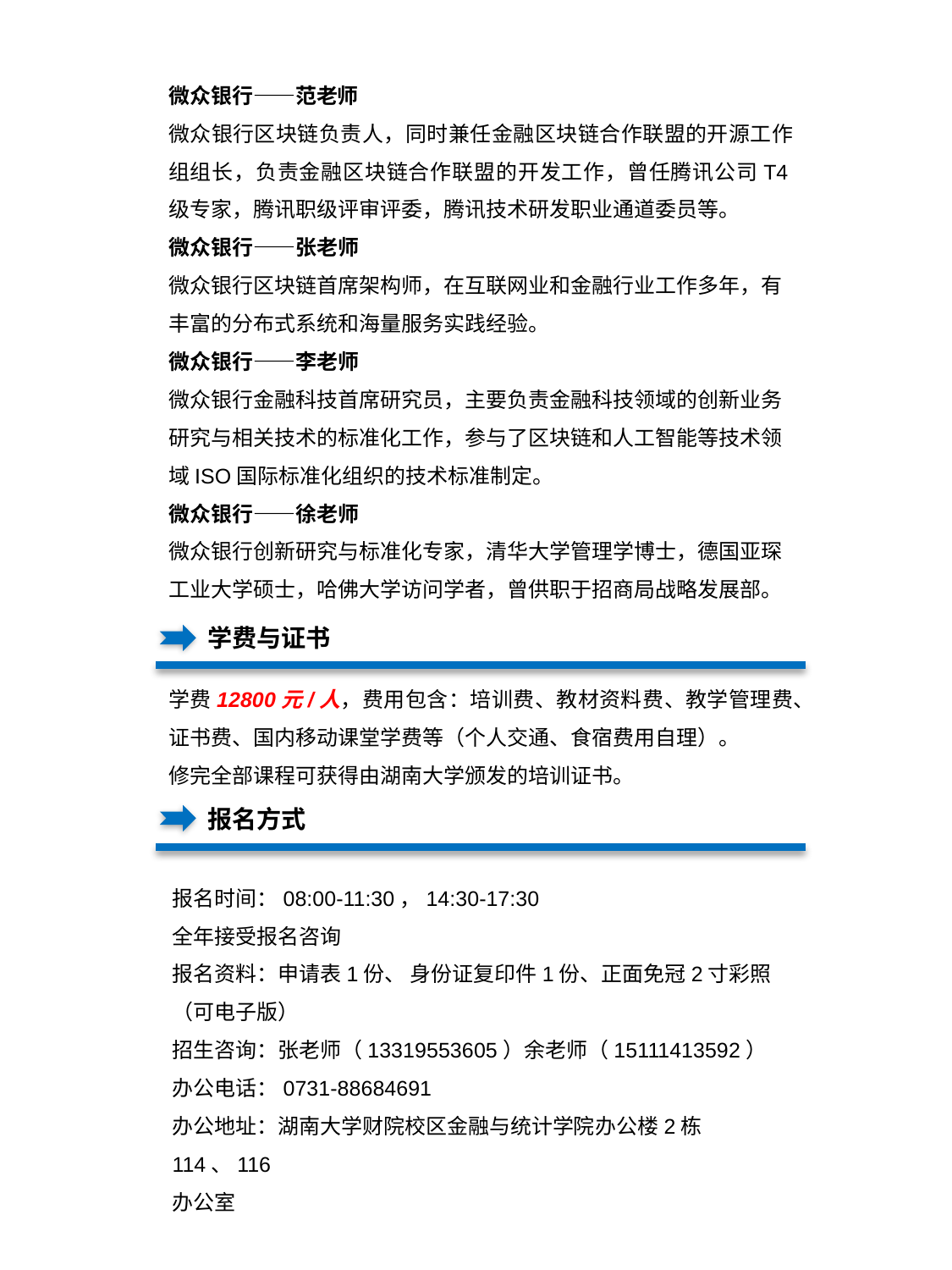

微众银行——范老师
微众银行区块链负责人，同时兼任金融区块链合作联盟的开源工作组组长，负责金融区块链合作联盟的开发工作，曾任腾讯公司T4级专家，腾讯职级评审评委，腾讯技术研发职业通道委员等。
微众银行——张老师
微众银行区块链首席架构师，在互联网业和金融行业工作多年，有丰富的分布式系统和海量服务实践经验。
微众银行——李老师
微众银行金融科技首席研究员，主要负责金融科技领域的创新业务研究与相关技术的标准化工作，参与了区块链和人工智能等技术领域ISO国际标准化组织的技术标准制定。
微众银行——徐老师
微众银行创新研究与标准化专家，清华大学管理学博士，德国亚琛工业大学硕士，哈佛大学访问学者，曾供职于招商局战略发展部。
    学费与证书

学费12800元/人，费用包含：培训费、教材资料费、教学管理费、证书费、国内移动课堂学费等（个人交通、食宿费用自理）。
修完全部课程可获得由湖南大学颁发的培训证书。
    报名方式

报名时间：08:00-11:30，14:30-17:30
全年接受报名咨询
报名资料：申请表1份、 身份证复印件1份、正面免冠2寸彩照（可电子版）
招生咨询：张老师（13319553605）余老师（15111413592）
办公电话：0731-88684691
办公地址：湖南大学财院校区金融与统计学院办公楼2栋114、116
办公室